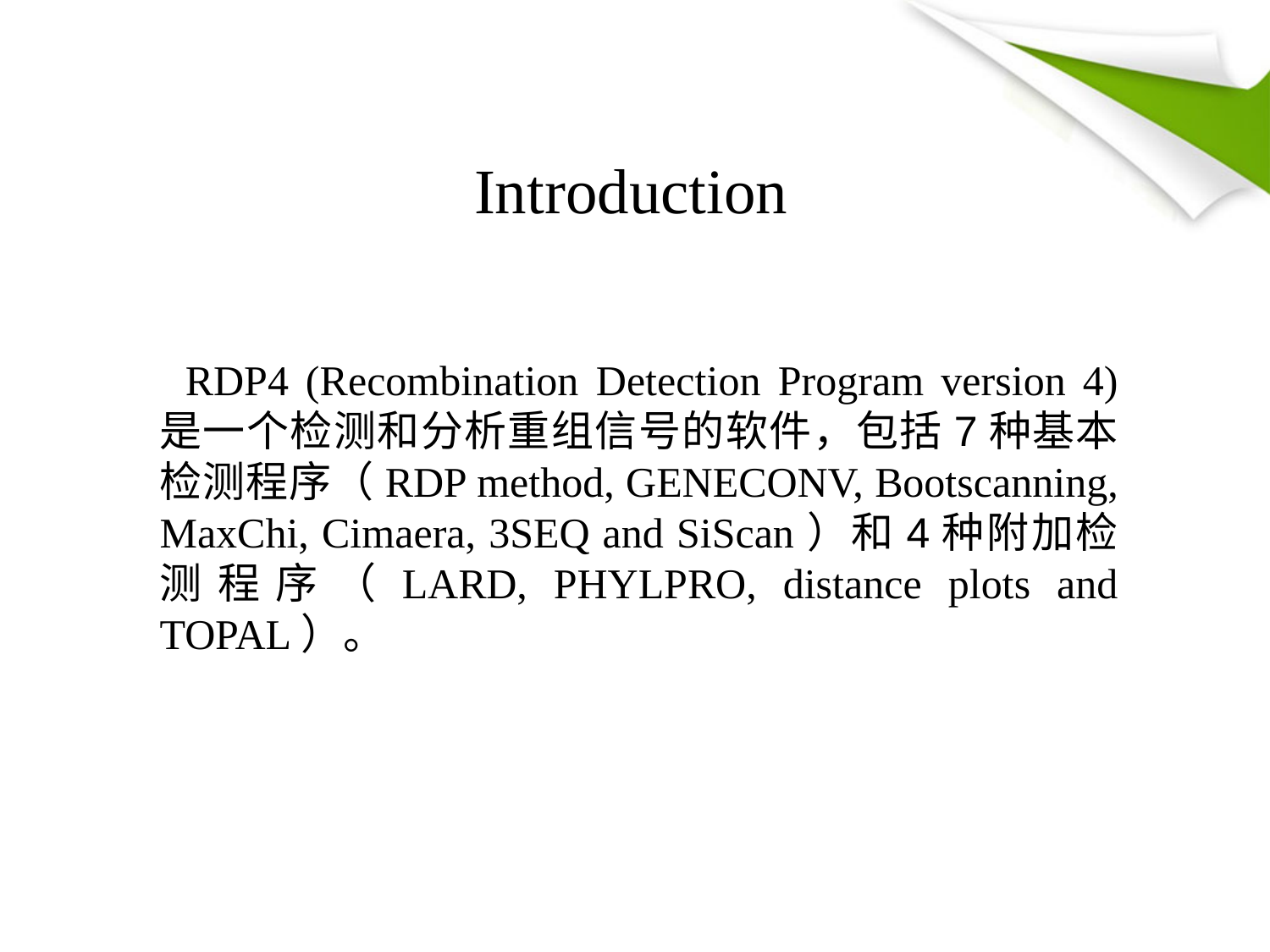

# Introduction
    RDP4 (Recombination Detection Program version 4) 是一个检测和分析重组信号的软件，包括7种基本检测程序（RDP method, GENECONV, Bootscanning, MaxChi, Cimaera, 3SEQ and SiScan）和4种附加检测程序（LARD, PHYLPRO, distance plots and TOPAL）。